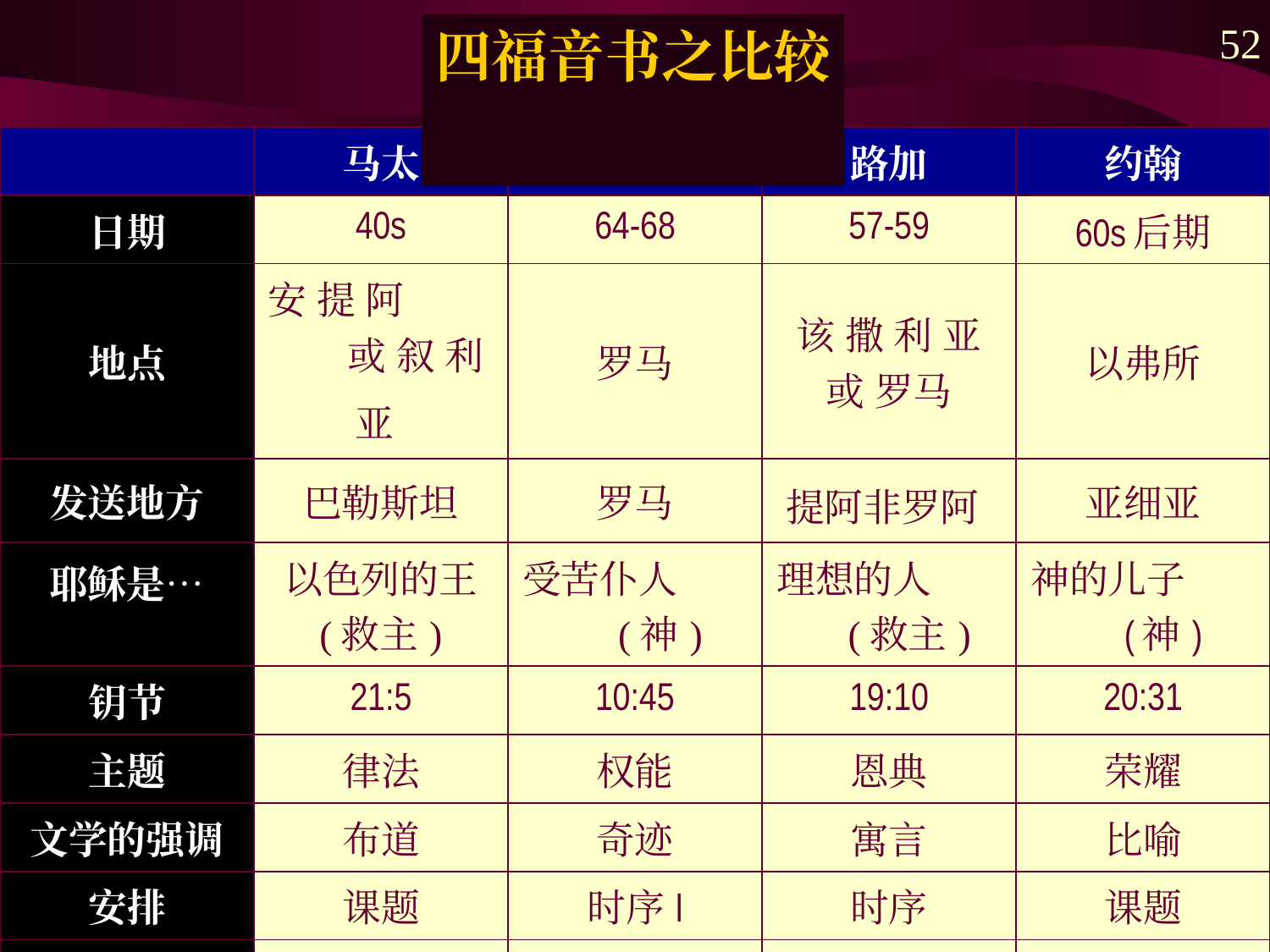

52
# 四福音书之比较
|  | 马太 | 马可 | 路加 | 约翰 |
| --- | --- | --- | --- | --- |
| 日期 | 40s | 64-68 | 57-59 | 60s后期 |
| 地点 | 安 提 阿 或 叙 利 亚 | 罗马 | 该 撒 利 亚 或 罗马 | 以弗所 |
| 发送地方 | 巴勒斯坦 | 罗马 | 提阿非罗阿 | 亚细亚 |
| 耶稣是… | 以色列的王 (救主) | 受苦仆人 (神) | 理想的人 (救主) | 神的儿子 (神) |
| 钥节 | 21:5 | 10:45 | 19:10 | 20:31 |
| 主题 | 律法 | 权能 | 恩典 | 荣耀 |
| 文学的强调 | 布道 | 奇迹 | 寓言 | 比喻 |
| 安排 | 课题 | 时序l | 时序 | 课题 |
| 血统 | 亚伯拉罕到约瑟 | 无 | 亚当到 马利亚 | 无 |